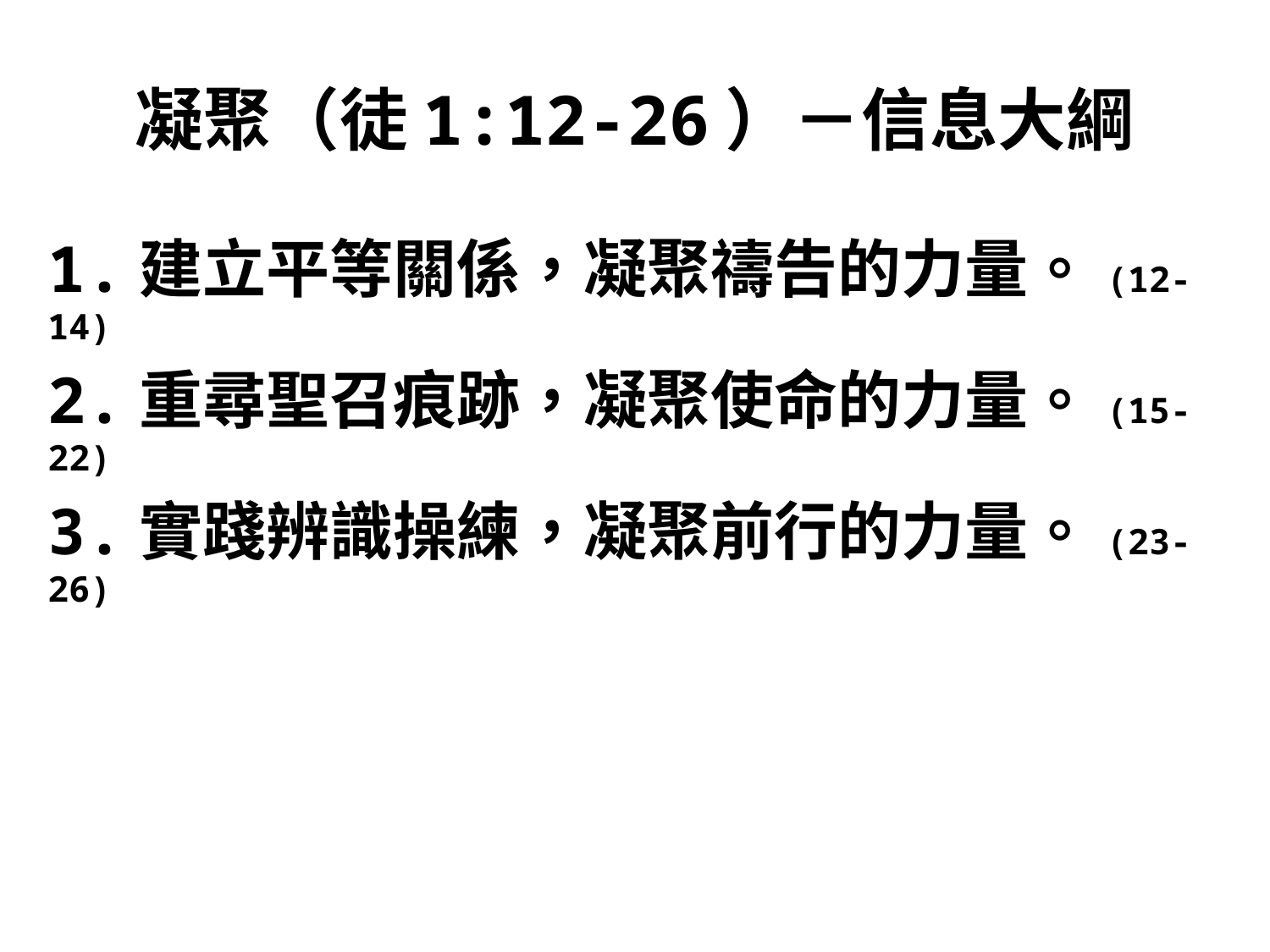

# 凝聚（徒1:12-26）－信息大綱
1.建立平等關係，凝聚禱告的力量。(12-14)
2.重尋聖召痕跡，凝聚使命的力量。(15-22)
3.實踐辨識操練，凝聚前行的力量。(23-26)